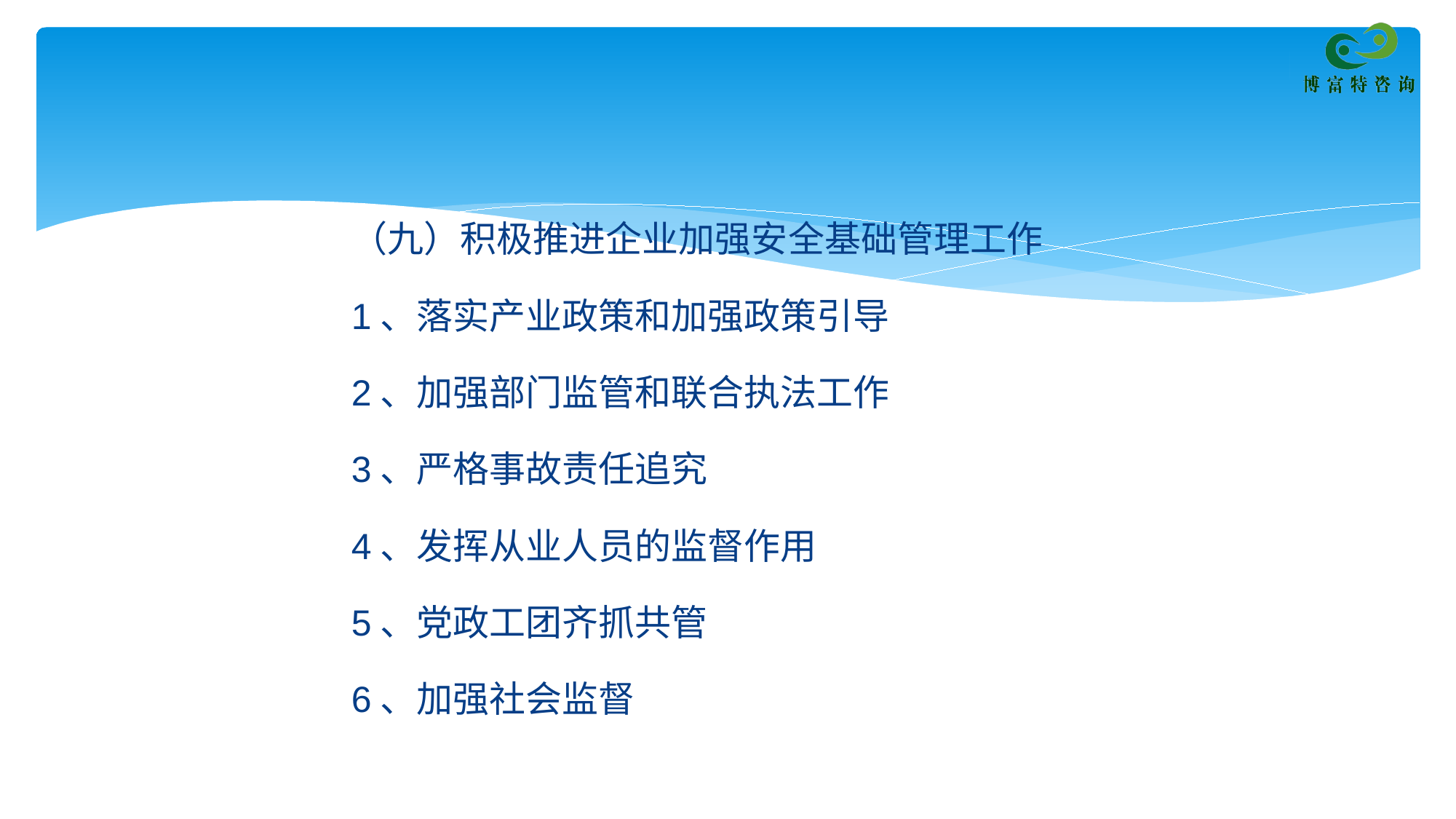

（九）积极推进企业加强安全基础管理工作
1、落实产业政策和加强政策引导
2、加强部门监管和联合执法工作
3、严格事故责任追究
4、发挥从业人员的监督作用
5、党政工团齐抓共管
6、加强社会监督